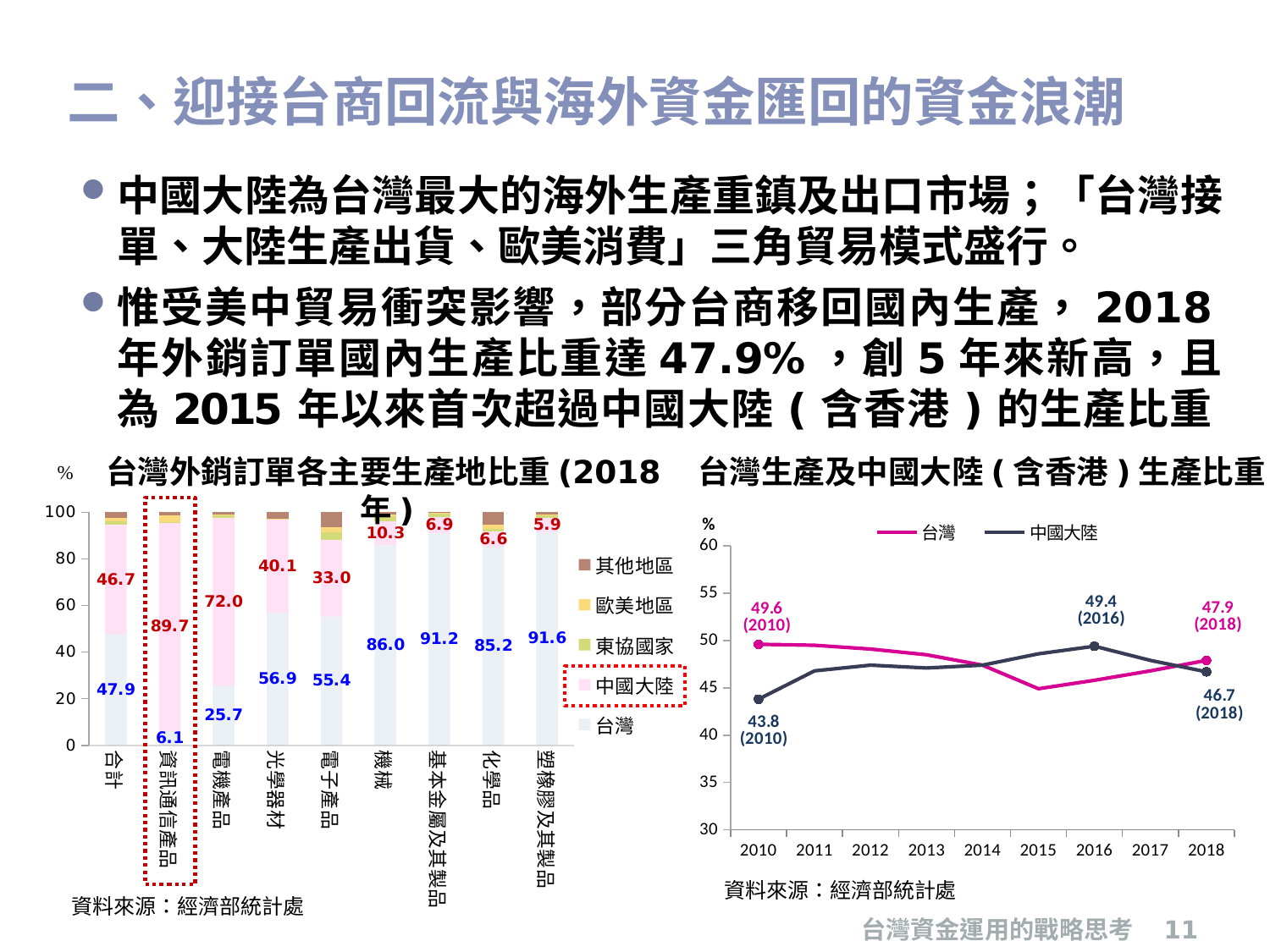

# 二、迎接台商回流與海外資金匯回的資金浪潮
中國大陸為台灣最大的海外生產重鎮及出口市場；「台灣接單、大陸生產出貨、歐美消費」三角貿易模式盛行。
惟受美中貿易衝突影響，部分台商移回國內生產，2018年外銷訂單國內生產比重達47.9%，創5年來新高，且為2015年以來首次超過中國大陸(含香港)的生產比重(46.7%)。

### Chart

| Category | 台灣 | 中國大陸 | 東協國家 | 歐美地區 | 其他地區 |
|---|---|---|---|---|---|
| 合計 | 47.87 | 46.65558183029346 | 1.5645031042557096 | 1.600958196558624 | 2.3089568688923205 |
| 資訊通信產品 | 6.05 | 89.70234271017739 | 0.07256224361678407 | 2.891072142149805 | 1.2840229040561078 |
| 電機產品 | 25.69 | 71.95203900515963 | 1.412746650906038 | 0.054466899760094126 | 0.8907474441740535 |
| 光學器材 | 56.87 | 40.13145159989145 | 0.17092411630662196 | 0.24102454745089996 | 2.586599736350926 |
| 電子產品 | 55.37 | 32.97863639223035 | 3.051995593987575 | 2.1902447240443763 | 6.409123289737112 |
| 機械 | 85.98 | 10.2798409677081 | 1.9309822601098214 | 1.042964472096468 | 0.7662123000854355 |
| 基本金屬及其製品 | 91.18 | 6.926035843175741 | 1.292542645385183 | 0.310266396288193 | 0.29115511515078996 |
| 化學品 | 85.22 | 6.571906893761393 | 1.1211291802387555 | 1.9196891305195325 | 5.167274795479842 |
| 塑橡膠及其製品 | 91.6 | 5.936328629684744 | 1.5042311434925646 | 0.16259350638624104 | 0.7968467204364938 |
台灣外銷訂單各主要生產地比重(2018年)
台灣生產及中國大陸(含香港)生產比重

### Chart

| Category | 台灣 | 中國大陸 |
|---|---|---|
| 2010 | 49.6 | 43.8 |
| 2011 | 49.5 | 46.8 |
| 2012 | 49.1 | 47.4 |
| 2013 | 48.5 | 47.1 |
| 2014 | 47.4 | 47.4 |
| 2015 | 44.9 | 48.6 |
| 2016 | 45.8 | 49.4 |
| 2017 | 46.8 | 47.9 |
| 2018 | 47.9 | 46.7 |
資料來源：經濟部統計處
資料來源：經濟部統計處
台灣資金運用的戰略思考
11